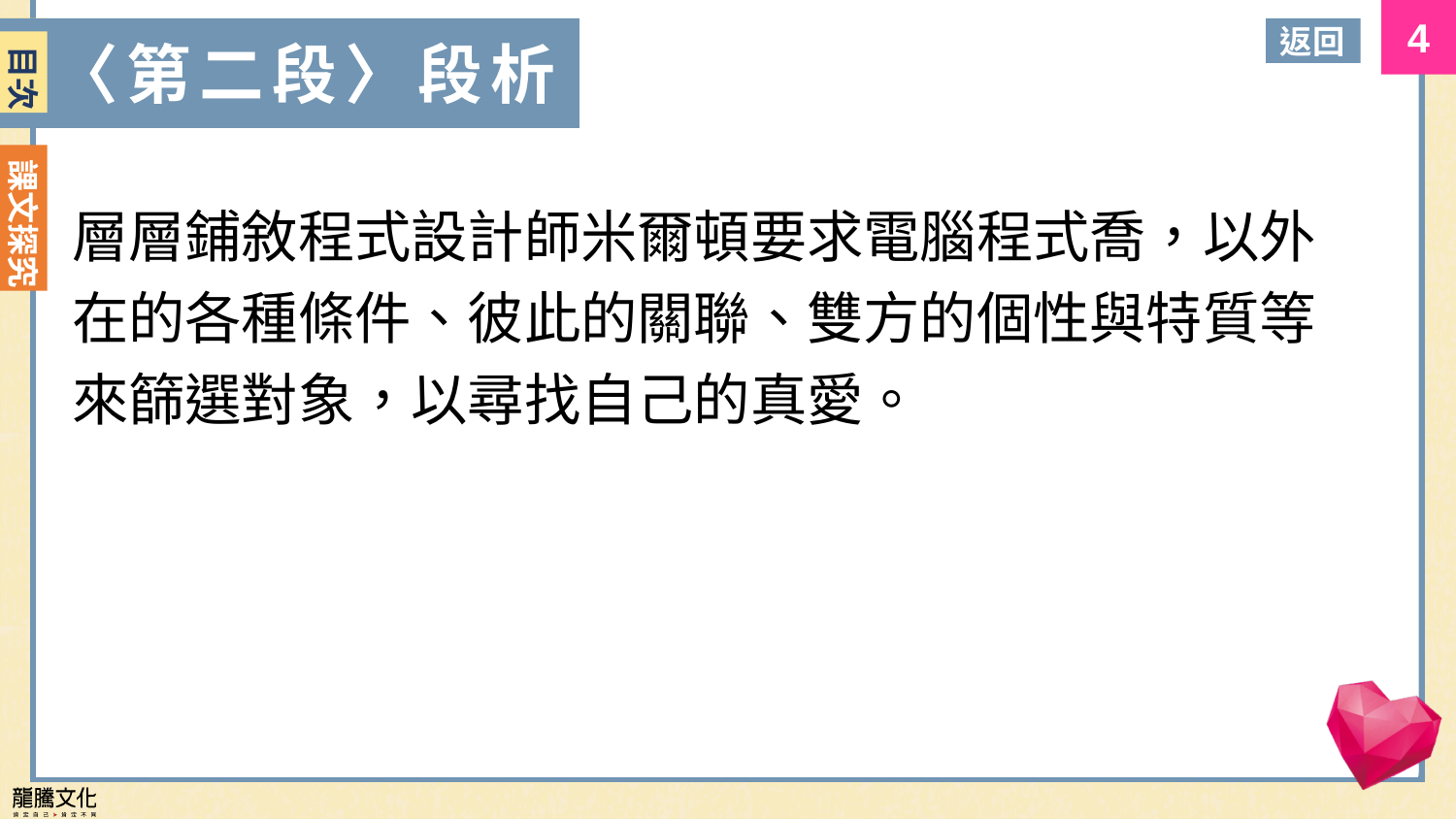

目次

返回
〈第二段〉段析
目次
層層鋪敘程式設計師米爾頓要求電腦程式喬，以外在的各種條件、彼此的關聯、雙方的個性與特質等來篩選對象，以尋找自己的真愛。